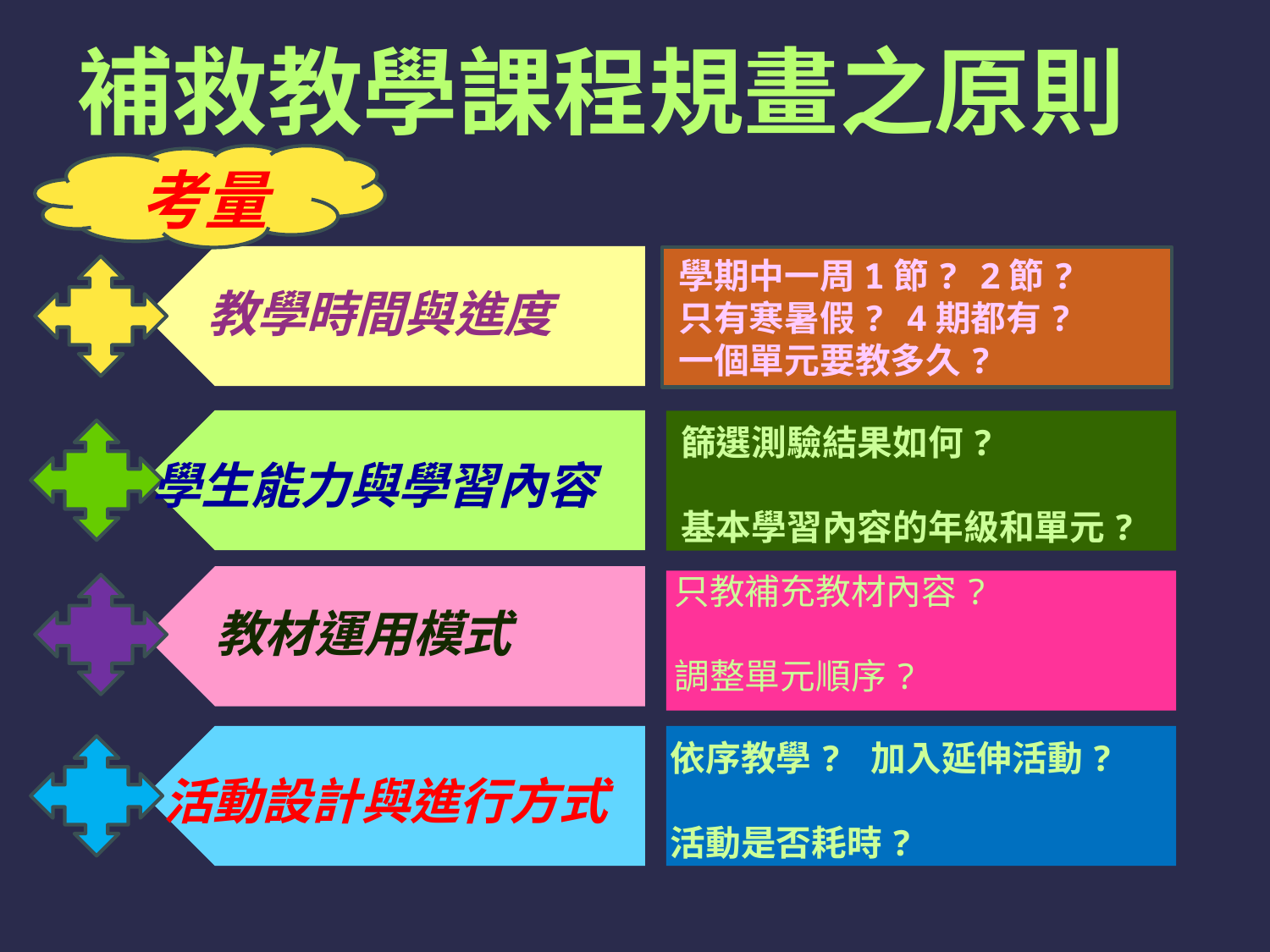

補救教學課程規畫之原則

考量

學期中一周1節? 2節?
只有寒暑假? 4期都有?
一個單元要教多久?

教學時間與進度

篩選測驗結果如何?
基本學習內容的年級和單元?

   學生能力與學習內容
只教補充教材內容?
調整單元順序?

 教材運用模式

依序教學? 加入延伸活動?
活動是否耗時?

 活動設計與進行方式